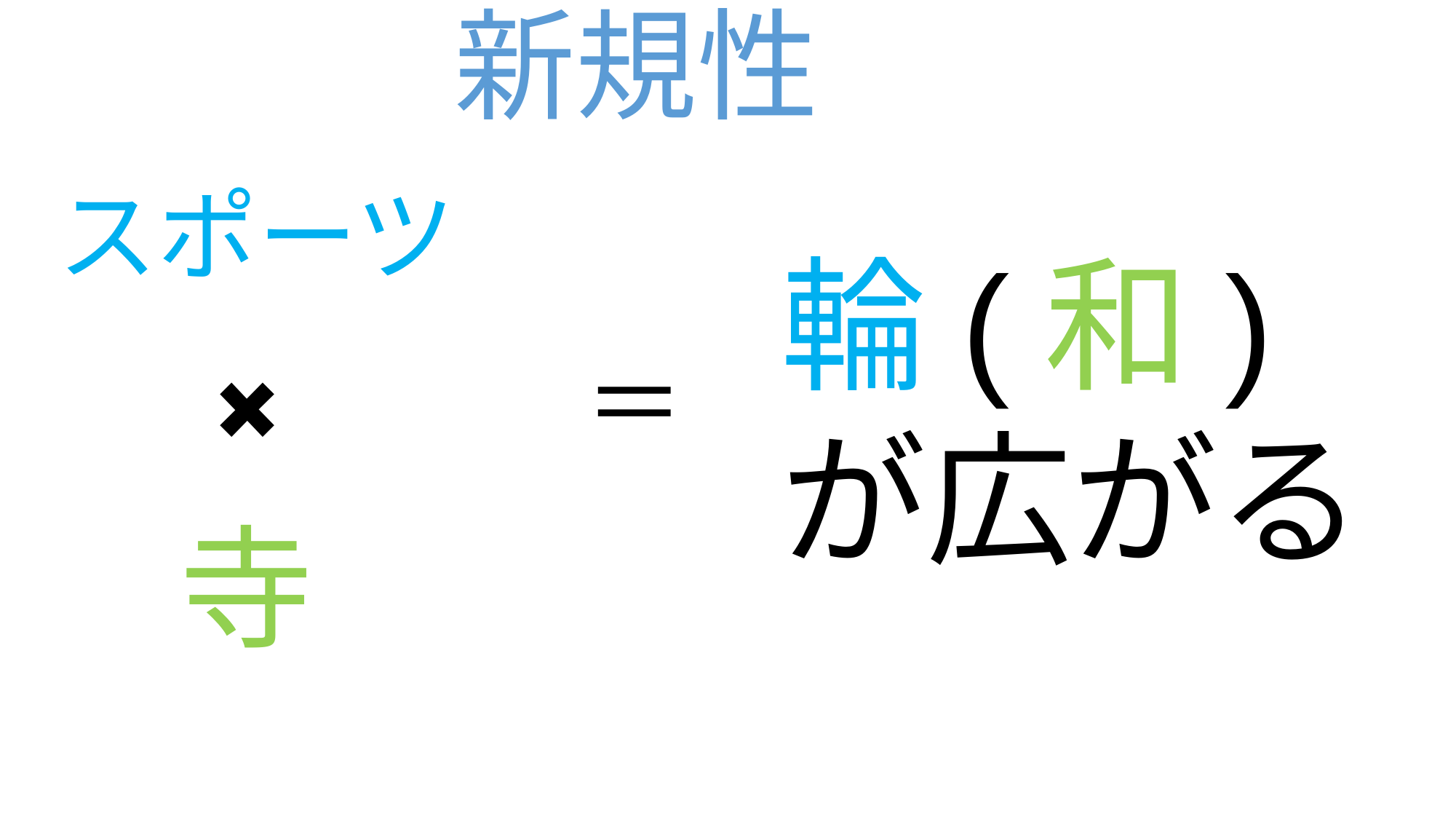

# 新規性
スポーツ
輪(和)が広がる
×
＝
寺